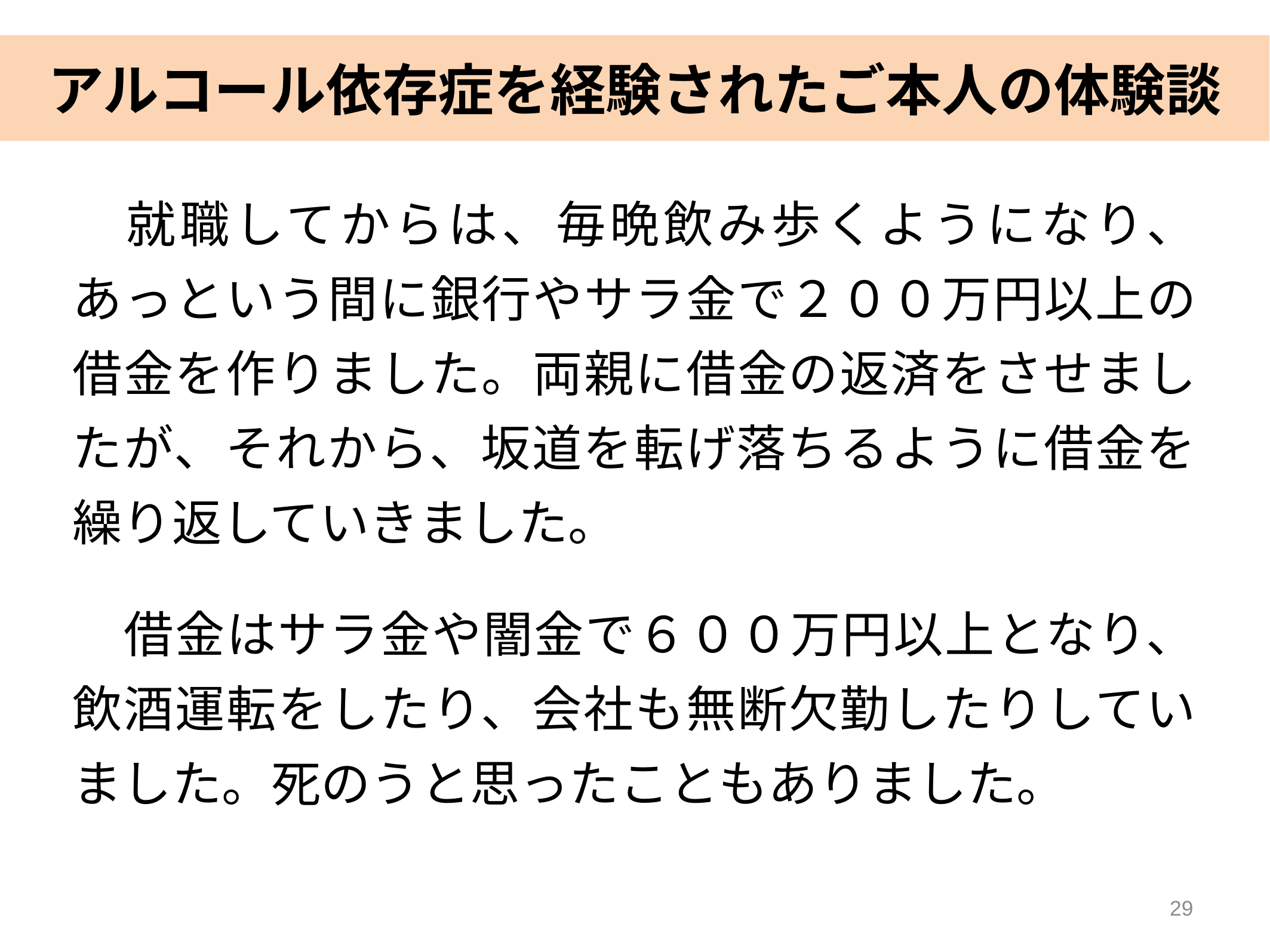

アルコール依存症を経験されたご本人の体験談
　就職してからは、毎晩飲み歩くようになり、あっという間に銀行やサラ金で２００万円以上の借金を作りました。両親に借金の返済をさせましたが、それから、坂道を転げ落ちるように借金を繰り返していきました。

　借金はサラ金や闇金で６００万円以上となり、飲酒運転をしたり、会社も無断欠勤したりしていました。死のうと思ったこともありました。
29